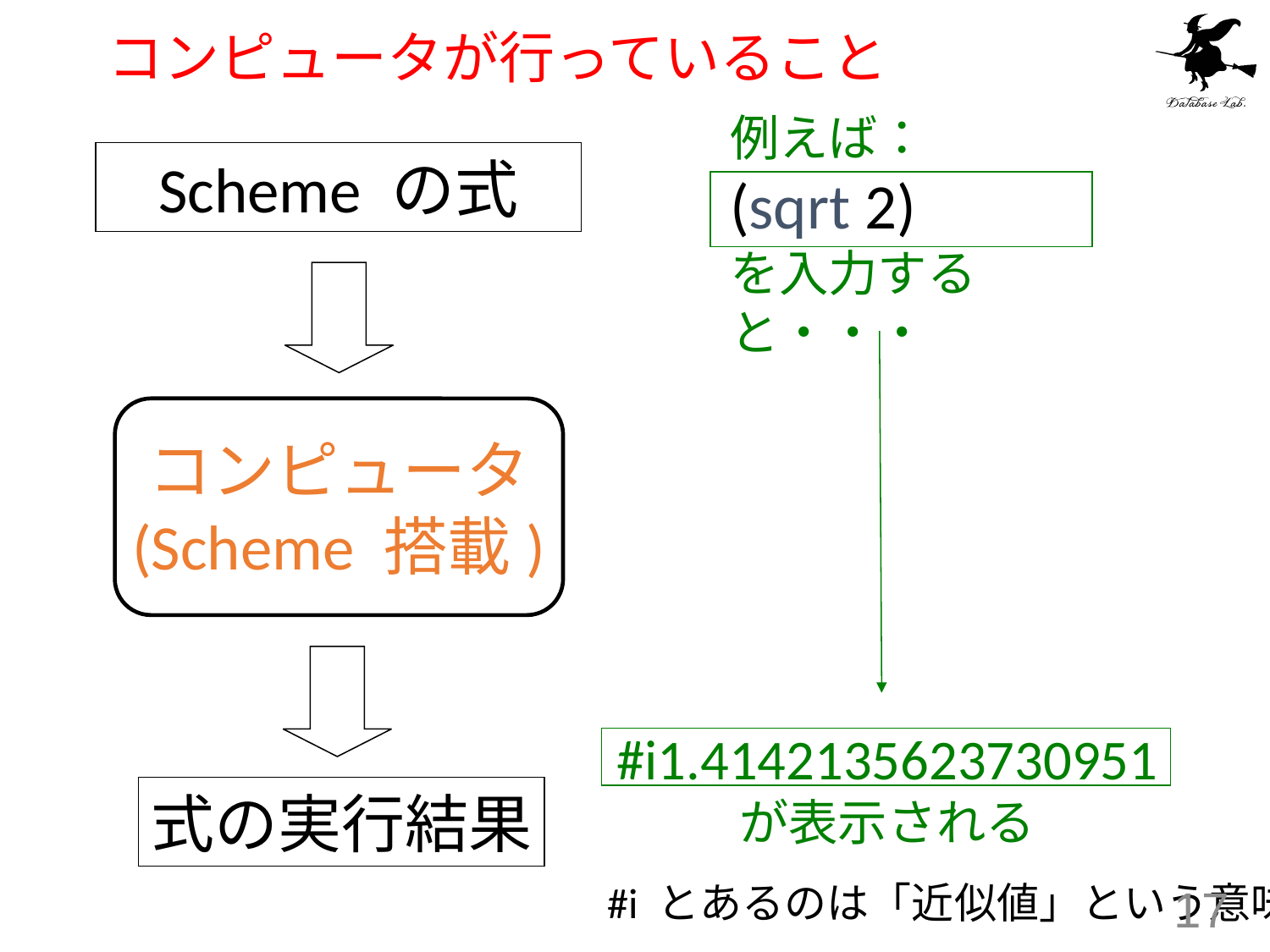

# コンピュータが行っていること
例えば：
(sqrt 2)
を入力すると・・・
Scheme の式

コンピュータ
(Scheme 搭載)

#i1.4142135623730951
が表示される

式の実行結果
#i とあるのは「近似値」という意味
17